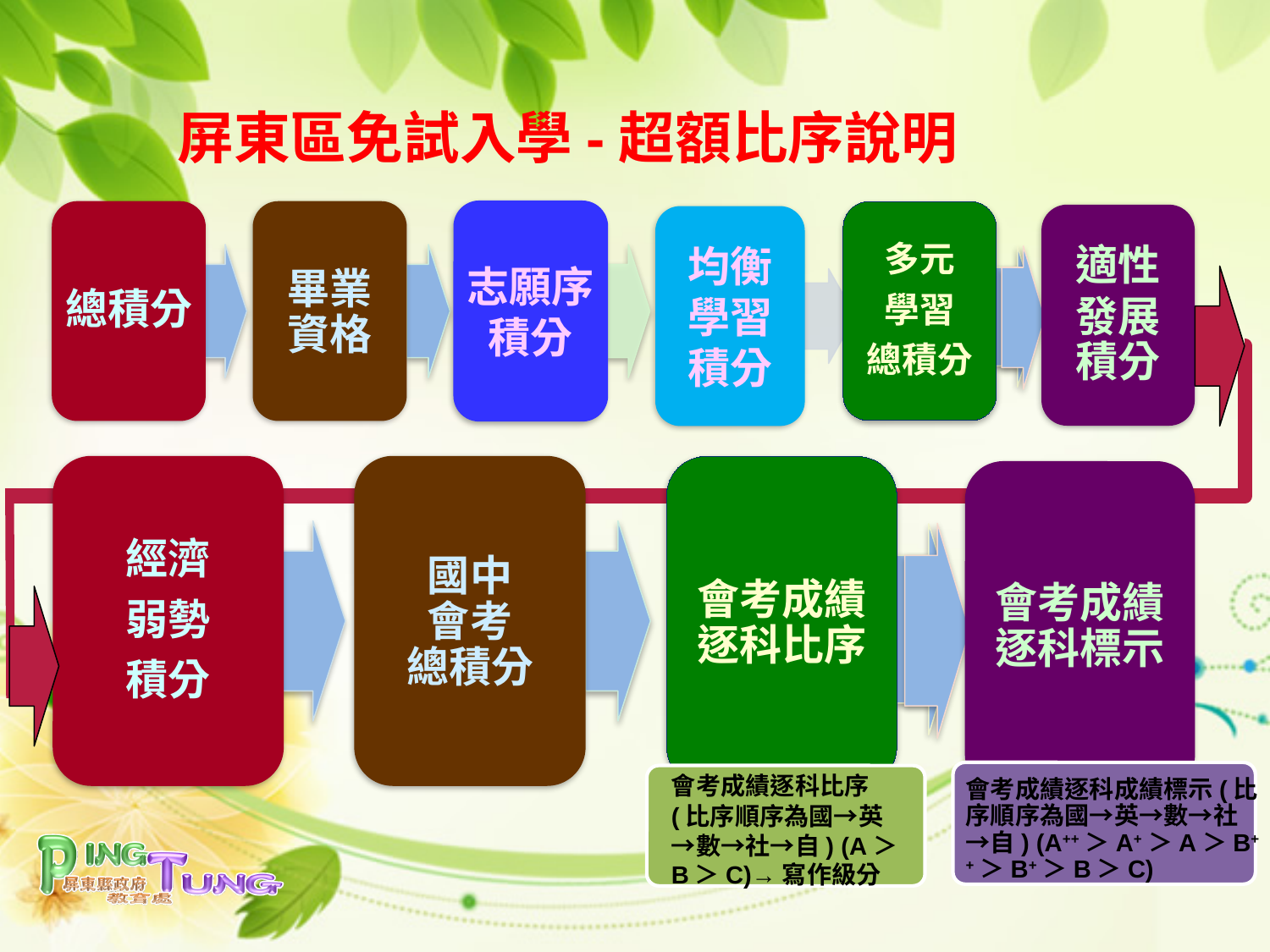

屏東區免試入學-超額比序說明
總積分

畢業
資格

志願序
積分
均衡
學習
積分
多元
學習
總積分
適性
發展
積分

經濟
弱勢
積分

國中
會考
總積分

會考成績逐科比序

會考成績逐科標示

會考成績逐科成績標示(比序順序為國→英→數→社→自) (A++＞A+＞A＞B++＞B+＞B＞C)

會考成績逐科比序(比序順序為國→英→數→社→自) (A＞B＞C)→寫作級分